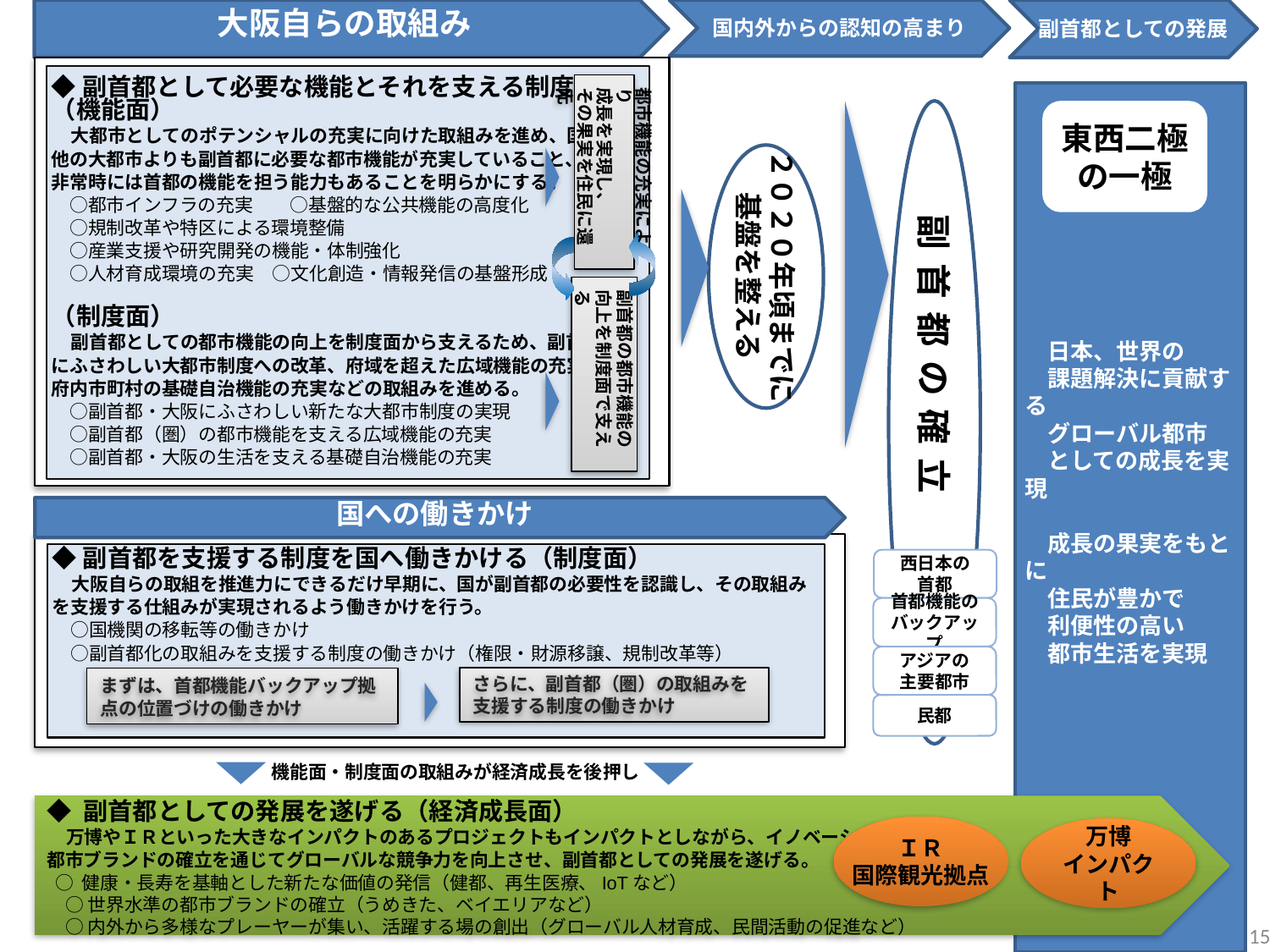

大阪自らの取組み
国内外からの認知の高まり
副首都としての発展

◆副首都として必要な機能とそれを支える制度
（機能面）
　大都市としてのポテンシャルの充実に向けた取組みを進め、国内の
他の大都市よりも副首都に必要な都市機能が充実していること、
非常時には首都の機能を担う能力もあることを明らかにする。
　○都市インフラの充実　　○基盤的な公共機能の高度化
　○規制改革や特区による環境整備
　○産業支援や研究開発の機能・体制強化
　○人材育成環境の充実　○文化創造・情報発信の基盤形成

（制度面）
　副首都としての都市機能の向上を制度面から支えるため、副首都
にふさわしい大都市制度への改革、府域を超えた広域機能の充実、
府内市町村の基礎自治機能の充実などの取組みを進める。
　○副首都・大阪にふさわしい新たな大都市制度の実現
　○副首都（圏）の都市機能を支える広域機能の充実
　○副首都・大阪の生活を支える基礎自治機能の充実

都市機能の充実により
成長を実現し、
その果実を住民に還元

　日本、世界の
　課題解決に貢献する
　グローバル都市
　としての成長を実現

　成長の果実をもとに
　住民が豊かで
　利便性の高い
　都市生活を実現

 副 首 都 の 確 立
東西二極の一極
２０２０年頃までに
基盤を整える

副首都の都市機能の
向上を制度面で支える

国への働きかけ

◆副首都を支援する制度を国へ働きかける（制度面）
　大阪自らの取組を推進力にできるだけ早期に、国が副首都の必要性を認識し、その取組みを支援する仕組みが実現されるよう働きかけを行う。
　○国機関の移転等の働きかけ
　○副首都化の取組みを支援する制度の働きかけ（権限・財源移譲、規制改革等）

西日本の
首都
首都機能の
バックアップ
アジアの
主要都市
民都

さらに、副首都（圏）の取組みを支援する制度の働きかけ

まずは、首都機能バックアップ拠点の位置づけの働きかけ

機能面・制度面の取組みが経済成長を後押し

◆ 副首都としての発展を遂げる（経済成長面）
　万博やＩＲといった大きなインパクトのあるプロジェクトもインパクトとしながら、イノベーションの創出や
都市ブランドの確立を通じてグローバルな競争力を向上させ、副首都としての発展を遂げる。
  ○ 健康・長寿を基軸とした新たな価値の発信（健都、再生医療、IoTなど）
　○ 世界水準の都市ブランドの確立（うめきた、ベイエリアなど）
　○ 内外から多様なプレーヤーが集い、活躍する場の創出（グローバル人材育成、民間活動の促進など）

ＩＲ
国際観光拠点
万博
インパクト
15